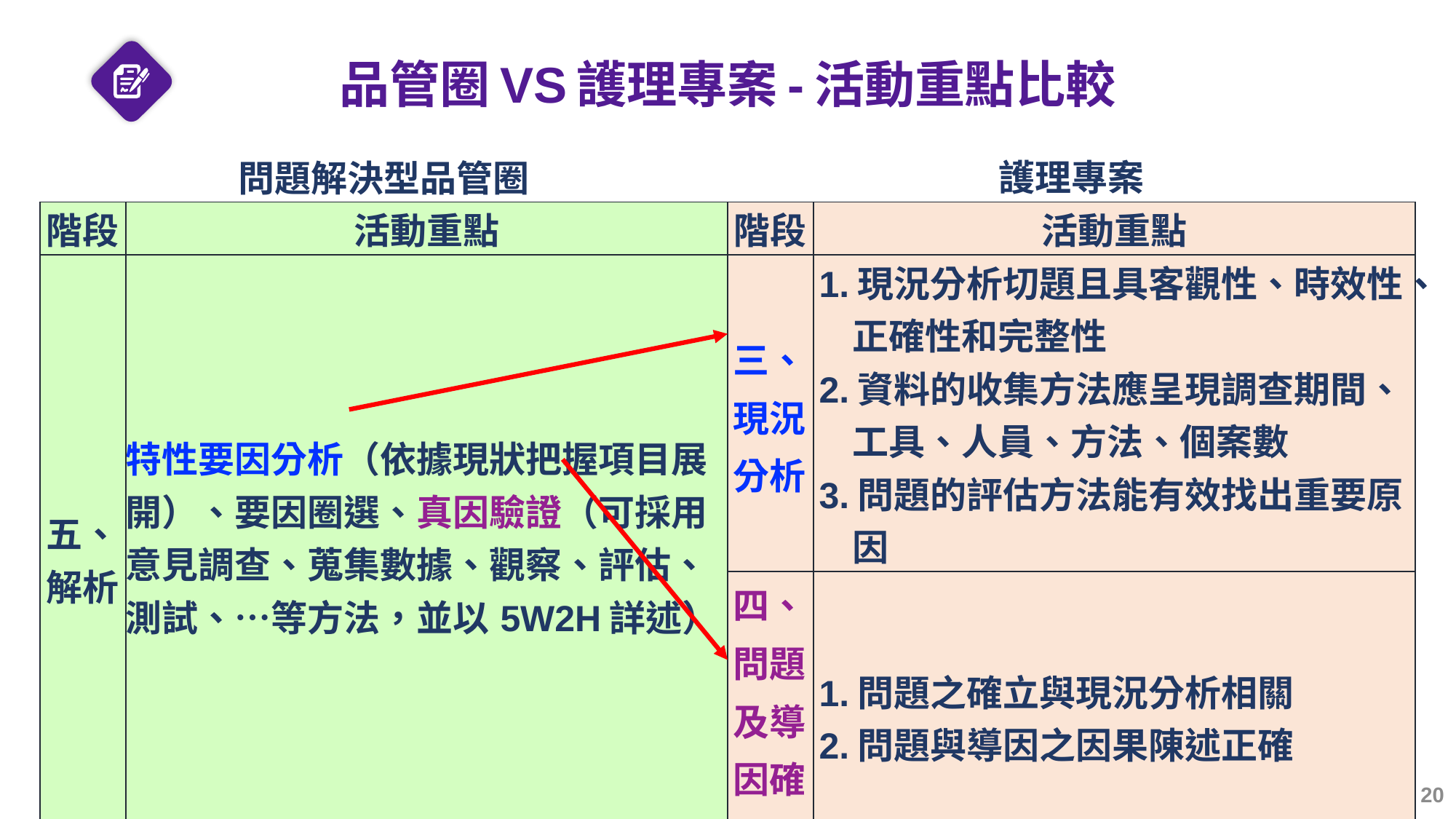

品管圈VS護理專案-活動重點比較
| 問題解決型品管圈 | 問題解決型品管圈 | 護理專案 | 護理專案 |
| --- | --- | --- | --- |
| 階段 | 活動重點 | 階段 | 活動重點 |
| 五、解析 | 特性要因分析（依據現狀把握項目展開）、要因圈選、真因驗證（可採用意見調查、蒐集數據、觀察、評估、測試、…等方法，並以5W2H詳述） | 三、現況分析 | 1.現況分析切題且具客觀性、時效性、正確性和完整性 2.資料的收集方法應呈現調查期間、工具、人員、方法、個案數 3.問題的評估方法能有效找出重要原因 |
|  |  | 四、問題及導因確立 | 1.問題之確立與現況分析相關 2.問題與導因之因果陳述正確 |
20